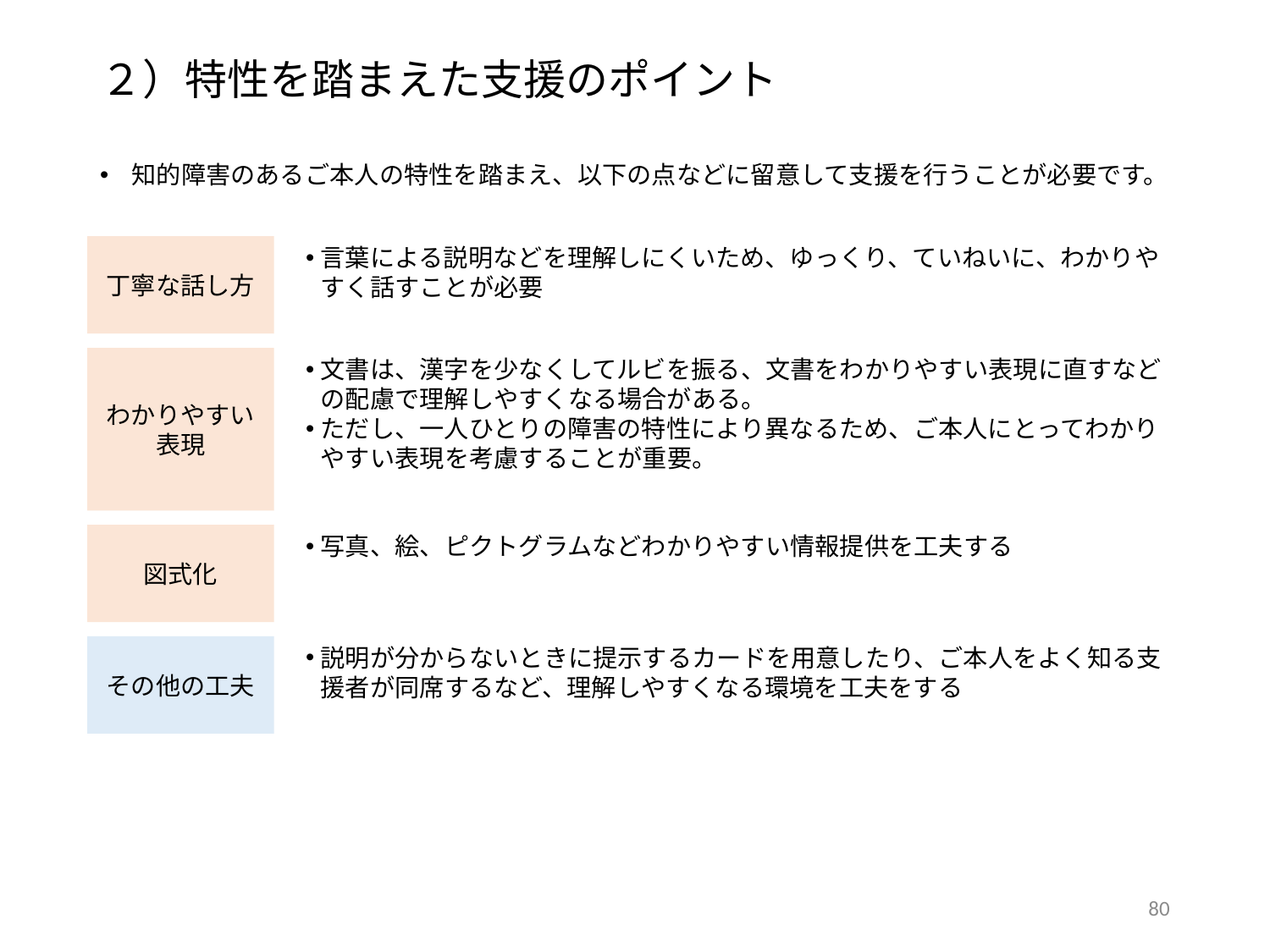

２）特性を踏まえた支援のポイント
知的障害のあるご本人の特性を踏まえ、以下の点などに留意して支援を行うことが必要です。

丁寧な話し方
言葉による説明などを理解しにくいため、ゆっくり、ていねいに、わかりやすく話すことが必要

わかりやすい
表現
文書は、漢字を少なくしてルビを振る、文書をわかりやすい表現に直すなどの配慮で理解しやすくなる場合がある。
ただし、一人ひとりの障害の特性により異なるため、ご本人にとってわかりやすい表現を考慮することが重要。

図式化
写真、絵、ピクトグラムなどわかりやすい情報提供を工夫する

その他の工夫
説明が分からないときに提示するカードを用意したり、ご本人をよく知る支援者が同席するなど、理解しやすくなる環境を工夫をする
80